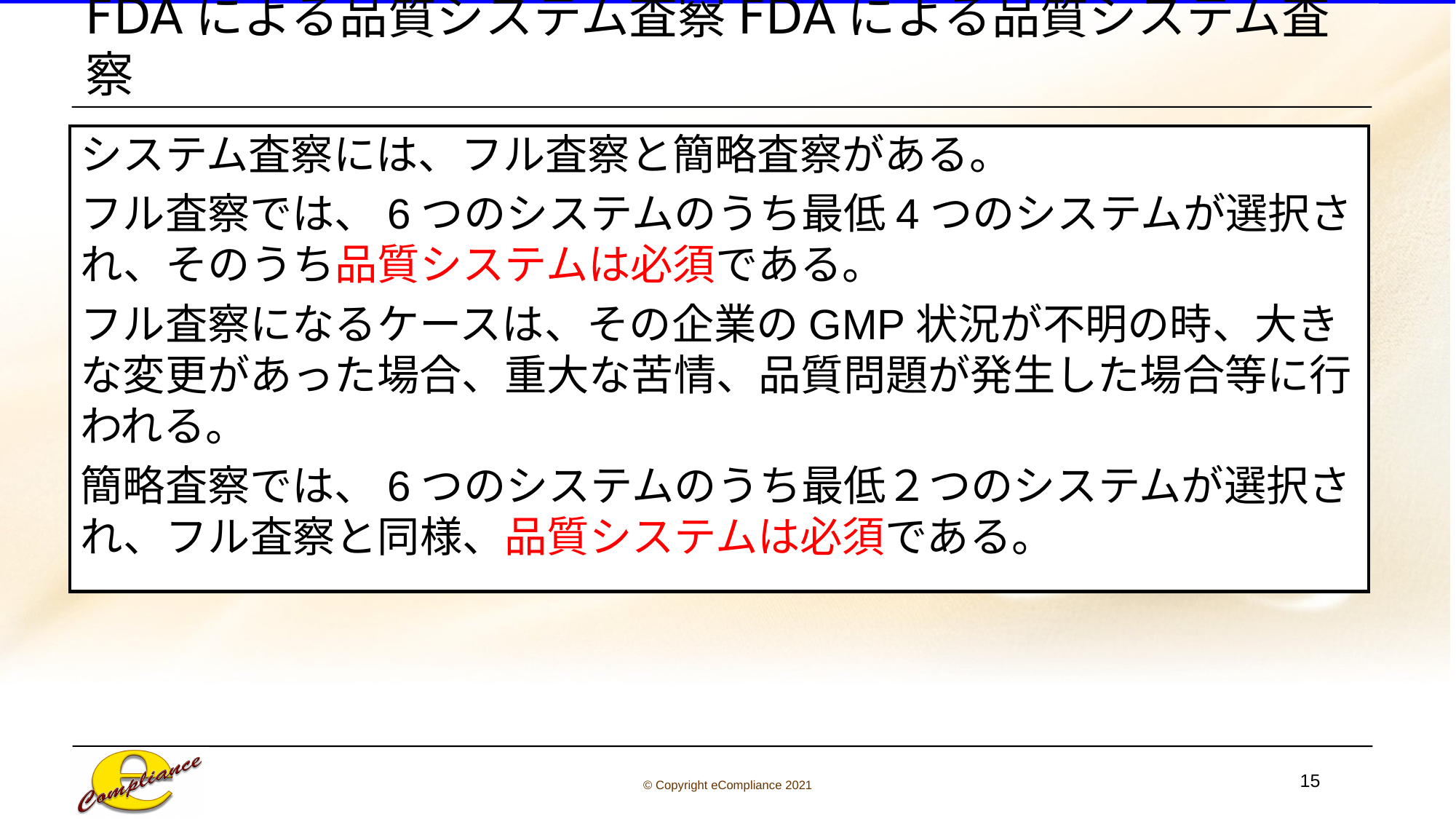

# FDAによる品質システム査察FDAによる品質システム査察
システム査察には、フル査察と簡略査察がある。
フル査察では、6つのシステムのうち最低4つのシステムが選択され、そのうち品質システムは必須である。
フル査察になるケースは、その企業のGMP状況が不明の時、大きな変更があった場合、重大な苦情、品質問題が発生した場合等に行われる。
簡略査察では、6つのシステムのうち最低２つのシステムが選択され、フル査察と同様、品質システムは必須である。